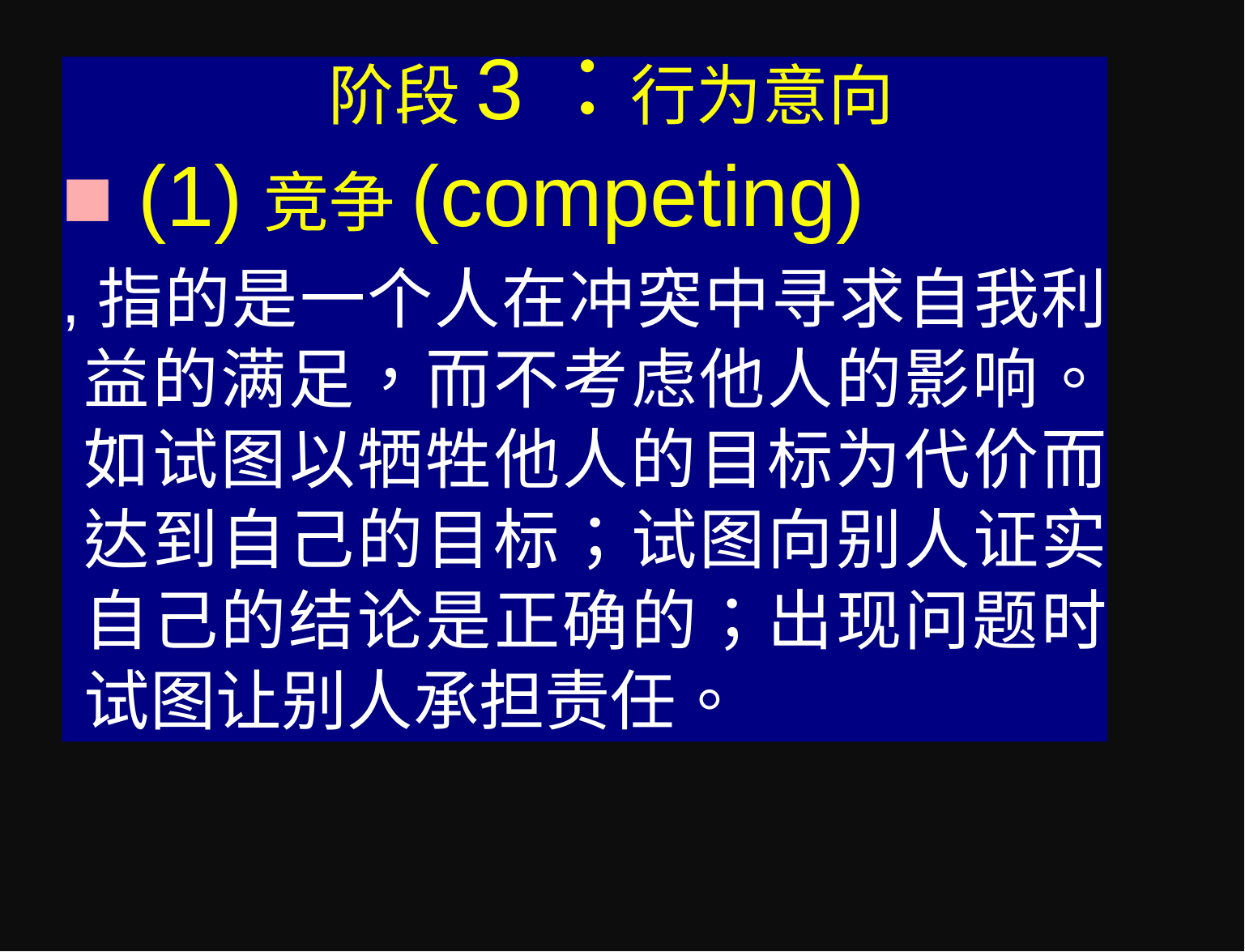

阶段3：行为意向
■ (1)竞争(competing)
,指的是一个人在冲突中寻求自我利 益的满足，而不考虑他人的影响。 如试图以牺牲他人的目标为代价而 达到自己的目标；试图向别人证实 自己的结论是正确的；出现问题时 试图让别人承担责任。